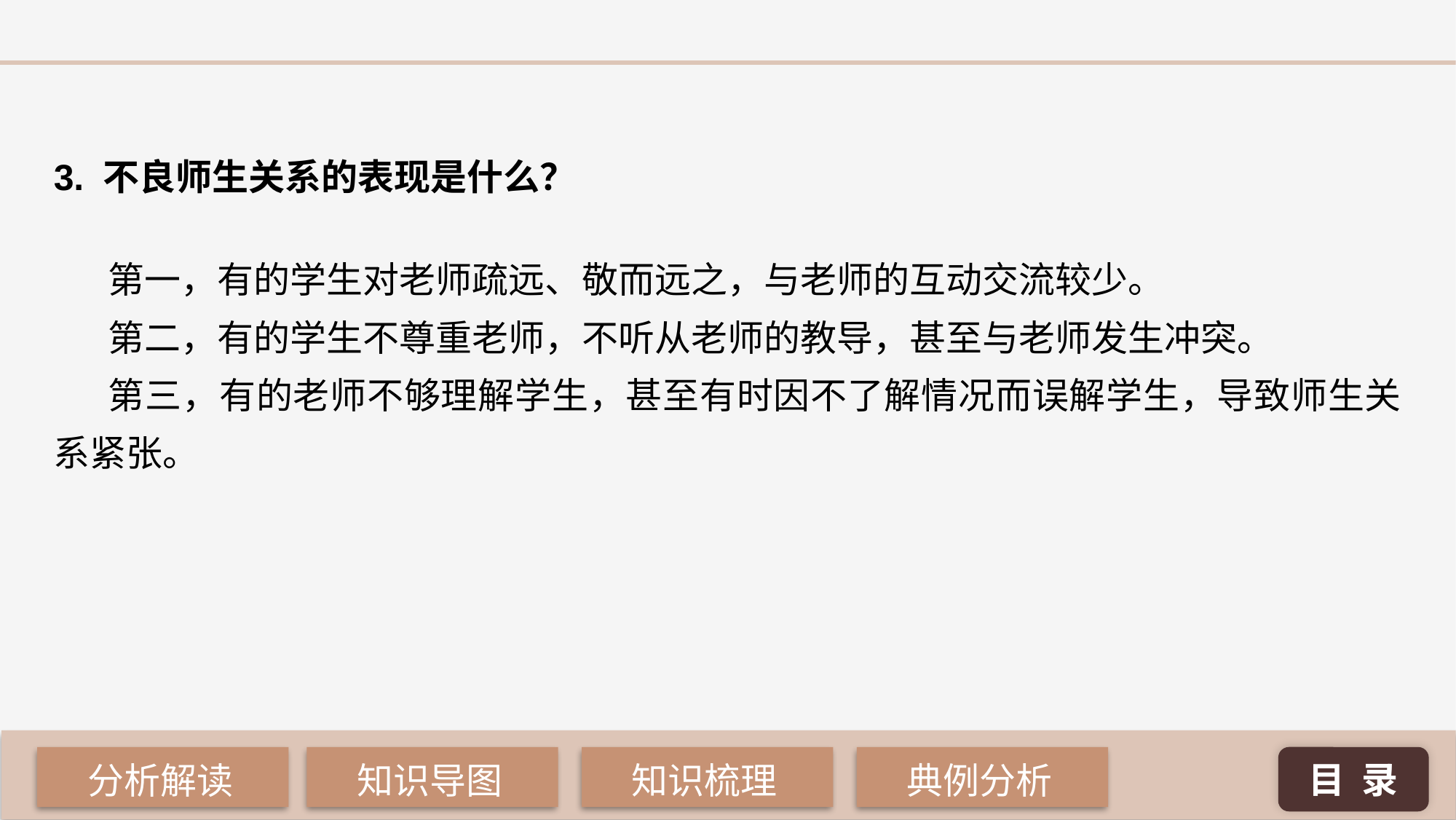

3. 不良师生关系的表现是什么？
第一，有的学生对老师疏远、敬而远之，与老师的互动交流较少。
第二，有的学生不尊重老师，不听从老师的教导，甚至与老师发生冲突。
第三，有的老师不够理解学生，甚至有时因不了解情况而误解学生，导致师生关系紧张。